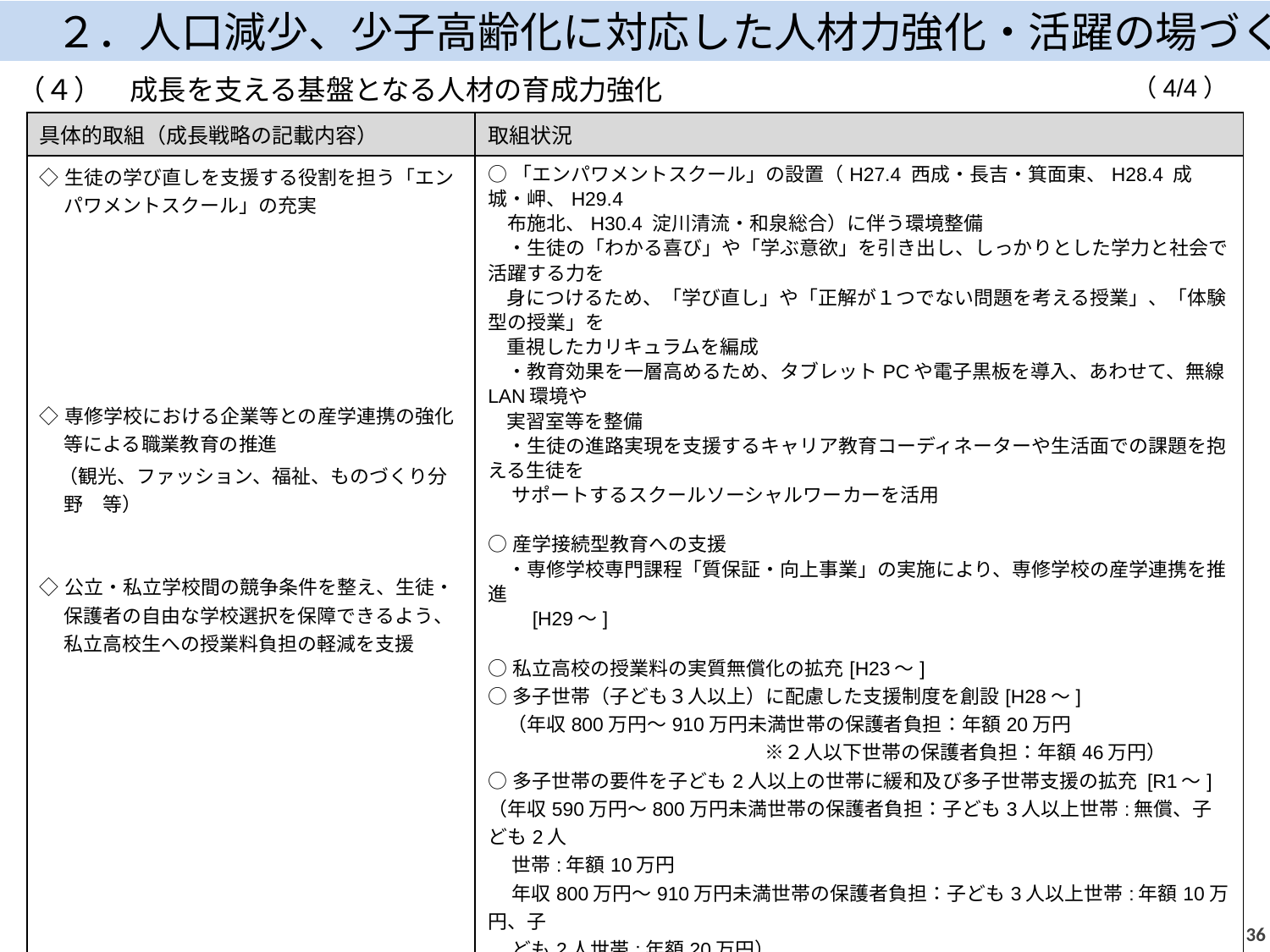

２．人口減少、少子高齢化に対応した人材力強化・活躍の場づくり
（4/4）
（４）　成長を支える基盤となる人材の育成力強化
| 具体的取組（成長戦略の記載内容） | 取組状況 |
| --- | --- |
| ◇生徒の学び直しを支援する役割を担う「エンパワメントスクール」の充実 ◇専修学校における企業等との産学連携の強化等による職業教育の推進 　（観光、ファッション、福祉、ものづくり分野　等） ◇公立・私立学校間の競争条件を整え、生徒・保護者の自由な学校選択を保障できるよう、私立高校生への授業料負担の軽減を支援 | ○「エンパワメントスクール」の設置（H27.4 西成・長吉・箕面東、H28.4 成城・岬、H29.4 　布施北、H30.4 淀川清流・和泉総合）に伴う環境整備 　・生徒の「わかる喜び」や「学ぶ意欲」を引き出し、しっかりとした学力と社会で活躍する力を 身につけるため、「学び直し」や「正解が１つでない問題を考える授業」、「体験型の授業」を 重視したカリキュラムを編成 　・教育効果を一層高めるため、タブレットPCや電子黒板を導入、あわせて、無線LAN環境や 実習室等を整備 　・生徒の進路実現を支援するキャリア教育コーディネーターや生活面での課題を抱える生徒を 　 サポートするスクールソーシャルワーカーを活用 ○産学接続型教育への支援 　・専修学校専門課程「質保証・向上事業」の実施により、専修学校の産学連携を推進 　　[H29～] ○私立高校の授業料の実質無償化の拡充[H23～] ○多子世帯（子ども３人以上）に配慮した支援制度を創設[H28～] 　（年収800万円～910万円未満世帯の保護者負担：年額20万円 　　　　　　　　　　　　　　 ※２人以下世帯の保護者負担：年額46万円） ○多子世帯の要件を子ども2人以上の世帯に緩和及び多子世帯支援の拡充 [R1～] （年収590万円～800万円未満世帯の保護者負担：子ども3人以上世帯:無償、子ども2人 　 世帯:年額10万円 　 年収800万円～910万円未満世帯の保護者負担：子ども3人以上世帯:年額10万円、子 　 ども2人世帯:年額20万円） 〇国の高等教育の修学支援新制度に府独自の制度を加え、府立大学と市立大学及び府大高 　専の授業料等を支援[R2～] 　・年収590万円未満世帯の入学料・授業料を全額支援、年収590万円～910万円未満世 　 帯については、多子世帯に配慮した支援を実施 |
36